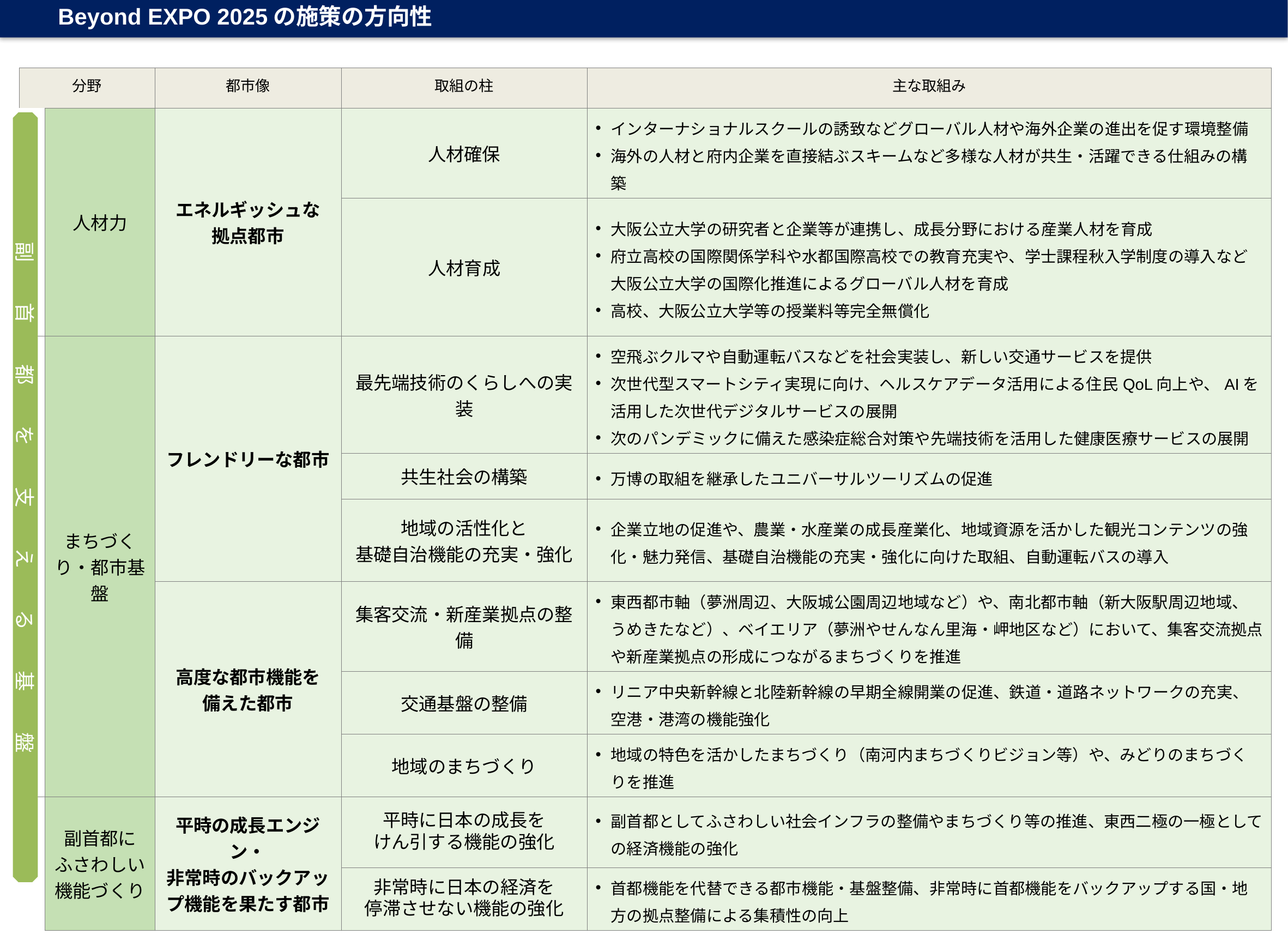

Beyond EXPO 2025の施策の方向性
| 分野 | 分野 | 都市像 | 取組の柱 | 主な取組み |
| --- | --- | --- | --- | --- |
|  | 人材力 | エネルギッシュな 拠点都市 | 人材確保 | インターナショナルスクールの誘致などグローバル人材や海外企業の進出を促す環境整備 海外の人材と府内企業を直接結ぶスキームなど多様な人材が共生・活躍できる仕組みの構築 |
|  |  |  | 人材育成 | 大阪公立大学の研究者と企業等が連携し、成長分野における産業人材を育成 府立高校の国際関係学科や水都国際高校での教育充実や、学士課程秋入学制度の導入など大阪公立大学の国際化推進によるグローバル人材を育成 高校、大阪公立大学等の授業料等完全無償化 |
|  | まちづくり・都市基盤 | フレンドリーな都市 | 最先端技術のくらしへの実装 | 空飛ぶクルマや自動運転バスなどを社会実装し、新しい交通サービスを提供 次世代型スマートシティ実現に向け、ヘルスケアデータ活用による住民QoL向上や、AIを活用した次世代デジタルサービスの展開 次のパンデミックに備えた感染症総合対策や先端技術を活用した健康医療サービスの展開 |
|  |  |  | 共生社会の構築 | 万博の取組を継承したユニバーサルツーリズムの促進 |
|  |  |  | 地域の活性化と 基礎自治機能の充実・強化 | 企業立地の促進や、農業・水産業の成長産業化、地域資源を活かした観光コンテンツの強化・魅力発信、基礎自治機能の充実・強化に向けた取組、自動運転バスの導入 |
|  |  | 高度な都市機能を 備えた都市 | 集客交流・新産業拠点の整備 | 東西都市軸（夢洲周辺、大阪城公園周辺地域など）や、南北都市軸（新大阪駅周辺地域、うめきたなど）、ベイエリア（夢洲やせんなん里海・岬地区など）において、集客交流拠点や新産業拠点の形成につながるまちづくりを推進 |
|  |  |  | 交通基盤の整備 | リニア中央新幹線と北陸新幹線の早期全線開業の促進、鉄道・道路ネットワークの充実、空港・港湾の機能強化 |
|  |  |  | 地域のまちづくり | 地域の特色を活かしたまちづくり（南河内まちづくりビジョン等）や、みどりのまちづくりを推進 |
|  | 副首都に ふさわしい 機能づくり | 平時の成長エンジン・ 非常時のバックアップ機能を果たす都市 | 平時に日本の成長を けん引する機能の強化 | 副首都としてふさわしい社会インフラの整備やまちづくり等の推進、東西二極の一極としての経済機能の強化 |
|  |  |  | 非常時に日本の経済を 停滞させない機能の強化 | 首都機能を代替できる都市機能・基盤整備、非常時に首都機能をバックアップする国・地方の拠点整備による集積性の向上 |
副　　首　　都　　を　　支　　え　　る　　基　　盤